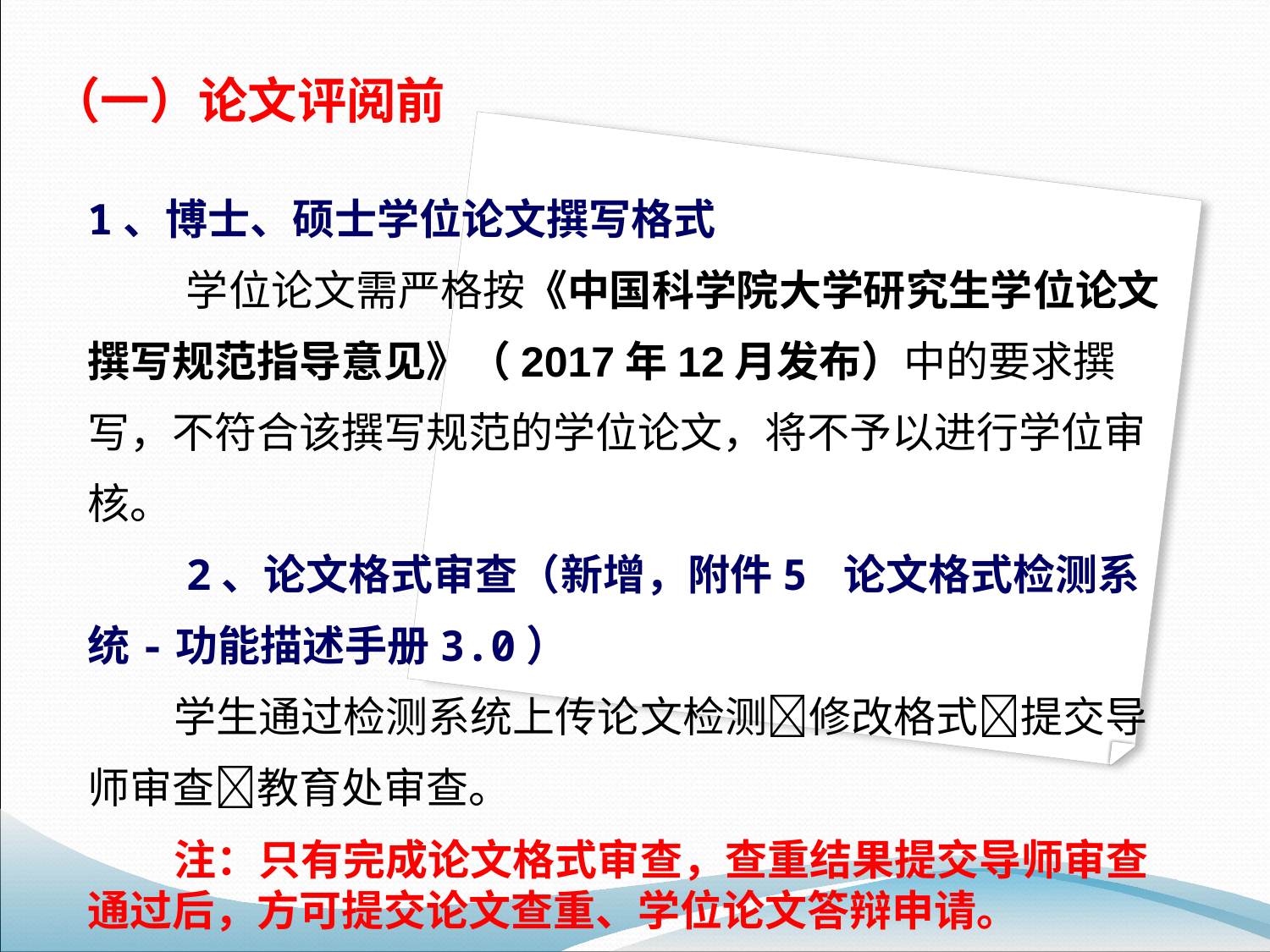

（一）论文评阅前
1、博士、硕士学位论文撰写格式
学位论文需严格按《中国科学院大学研究生学位论文撰写规范指导意见》（2017年12月发布）中的要求撰写，不符合该撰写规范的学位论文，将不予以进行学位审核。
2、论文格式审查（新增，附件5 论文格式检测系统-功能描述手册3.0）
学生通过检测系统上传论文检测→修改格式→提交导师审查→教育处审查。
注：只有完成论文格式审查，查重结果提交导师审查通过后，方可提交论文查重、学位论文答辩申请。